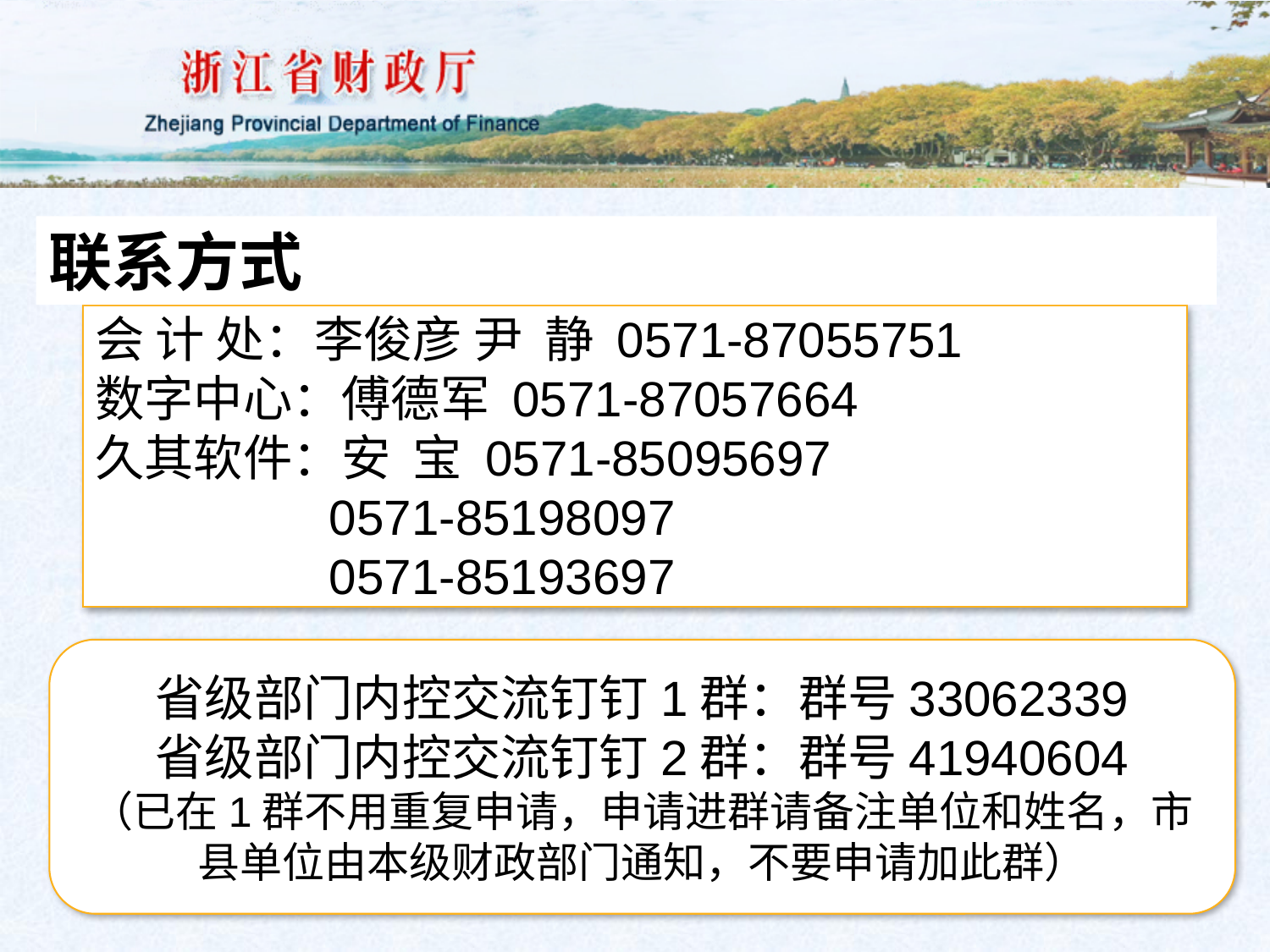

联系方式
会 计 处：李俊彦 尹  静 0571-87055751
数字中心：傅德军 0571-87057664
久其软件：安  宝 0571-85095697
                 0571-85198097
                 0571-85193697
省级部门内控交流钉钉1群：群号33062339
省级部门内控交流钉钉2群：群号41940604
（已在1群不用重复申请，申请进群请备注单位和姓名，市县单位由本级财政部门通知，不要申请加此群）